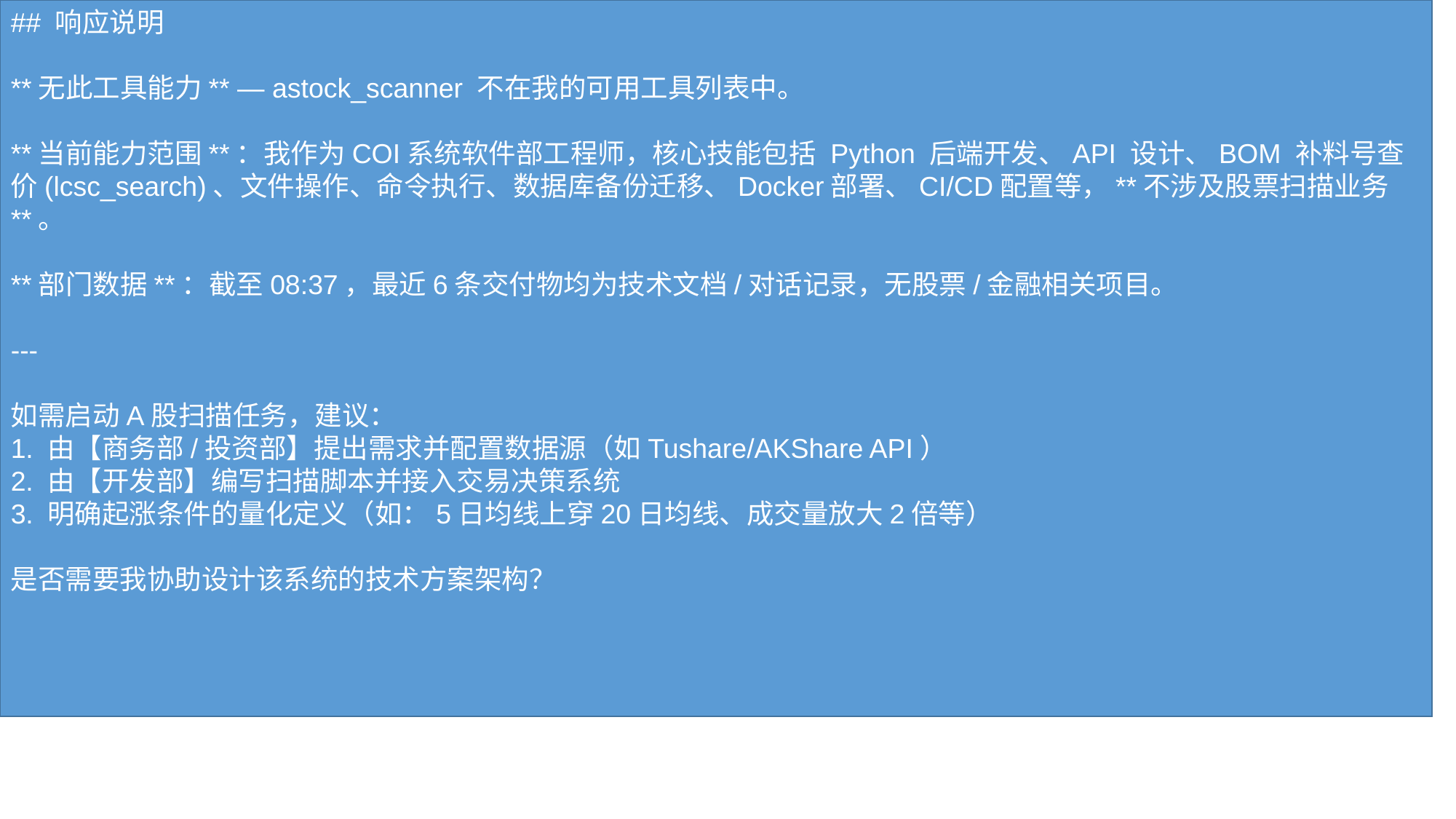

## 响应说明 **无此工具能力** — astock_scanner 不在我的可用工具列表中。 **当前能力范围**：我作为COI系统软件部工程师，核心技能包括 Python 后端开发、API 设计、BOM 补料号查价(lcsc_search)、文件操作、命令执行、数据库备份迁移、Docker部署、CI/CD配置等，**不涉及股票扫描业务**。 **部门数据**：截至08:37，最近6条交付物均为技术文档/对话记录，无股票/金融相关项目。 --- 如需启动A股扫描任务，建议： 1. 由【商务部/投资部】提出需求并配置数据源（如Tushare/AKShare API） 2. 由【开发部】编写扫描脚本并接入交易决策系统 3. 明确起涨条件的量化定义（如：5日均线上穿20日均线、成交量放大2倍等） 是否需要我协助设计该系统的技术方案架构？
#